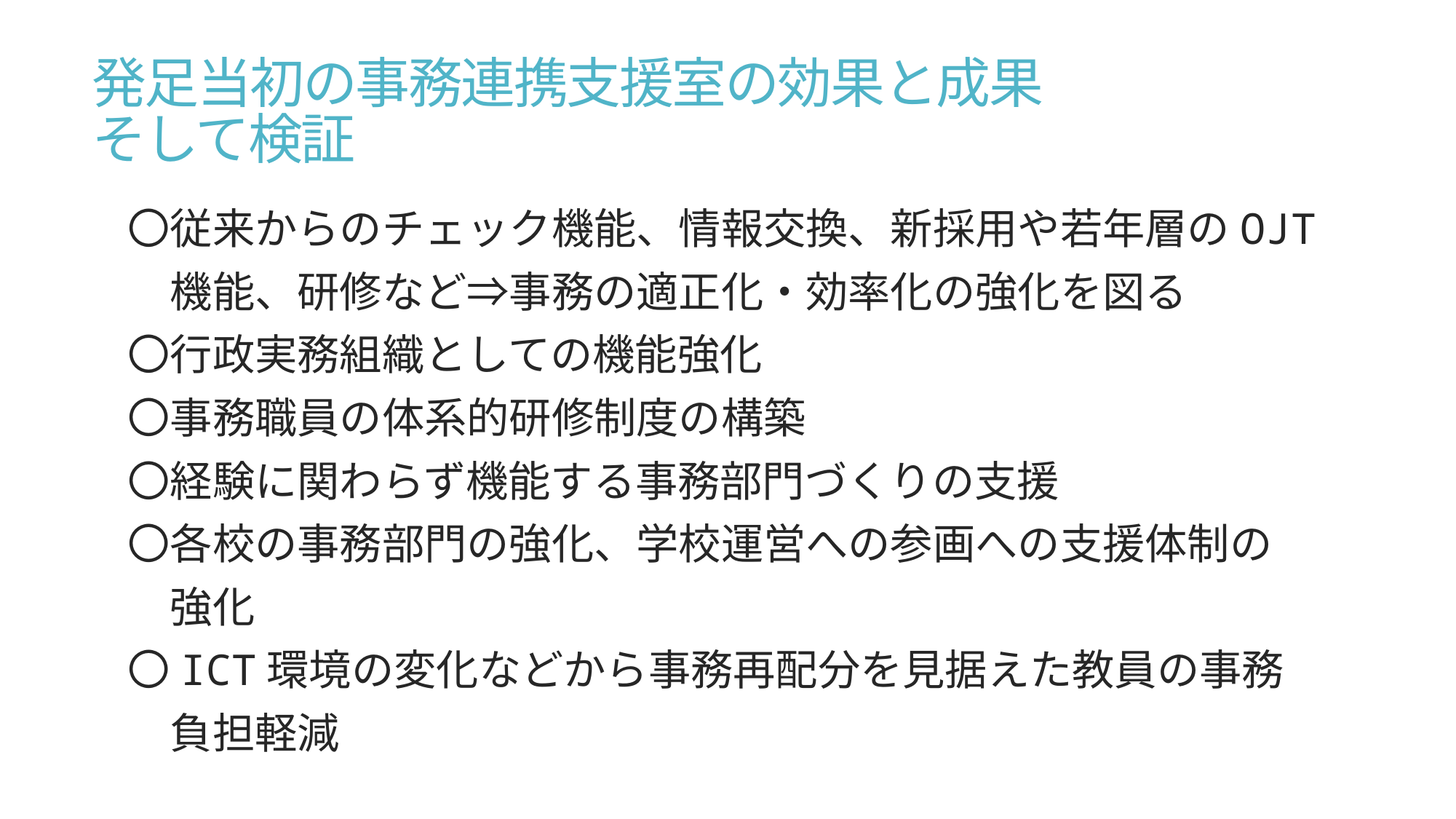

# 発足当初の事務連携支援室の効果と成果 そして検証
〇従来からのチェック機能、情報交換、新採用や若年層のOJT
　機能、研修など⇒事務の適正化・効率化の強化を図る
〇行政実務組織としての機能強化
〇事務職員の体系的研修制度の構築
〇経験に関わらず機能する事務部門づくりの支援
〇各校の事務部門の強化、学校運営への参画への支援体制の
　強化
〇ICT環境の変化などから事務再配分を見据えた教員の事務
　負担軽減